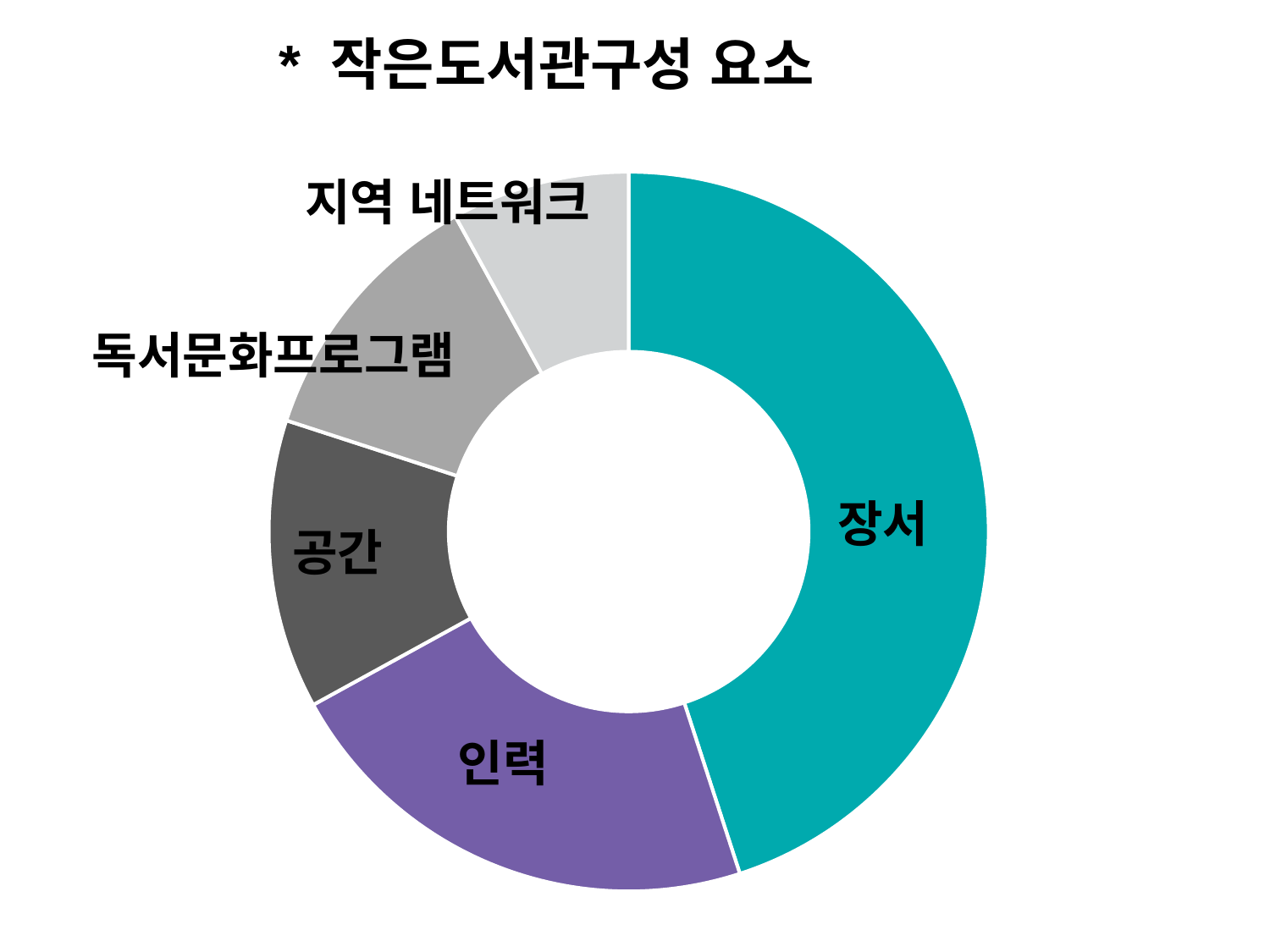

* 작은도서관구성 요소

### Chart

| Category | 서비스 이용 목적 |
|---|---|
|  | 45.0 |
|  | 22.0 |
|  | 13.0 |
|  | 12.0 |
|  | 8.0 |
지역 네트워크
독서문화프로그램
장서
공간
인력